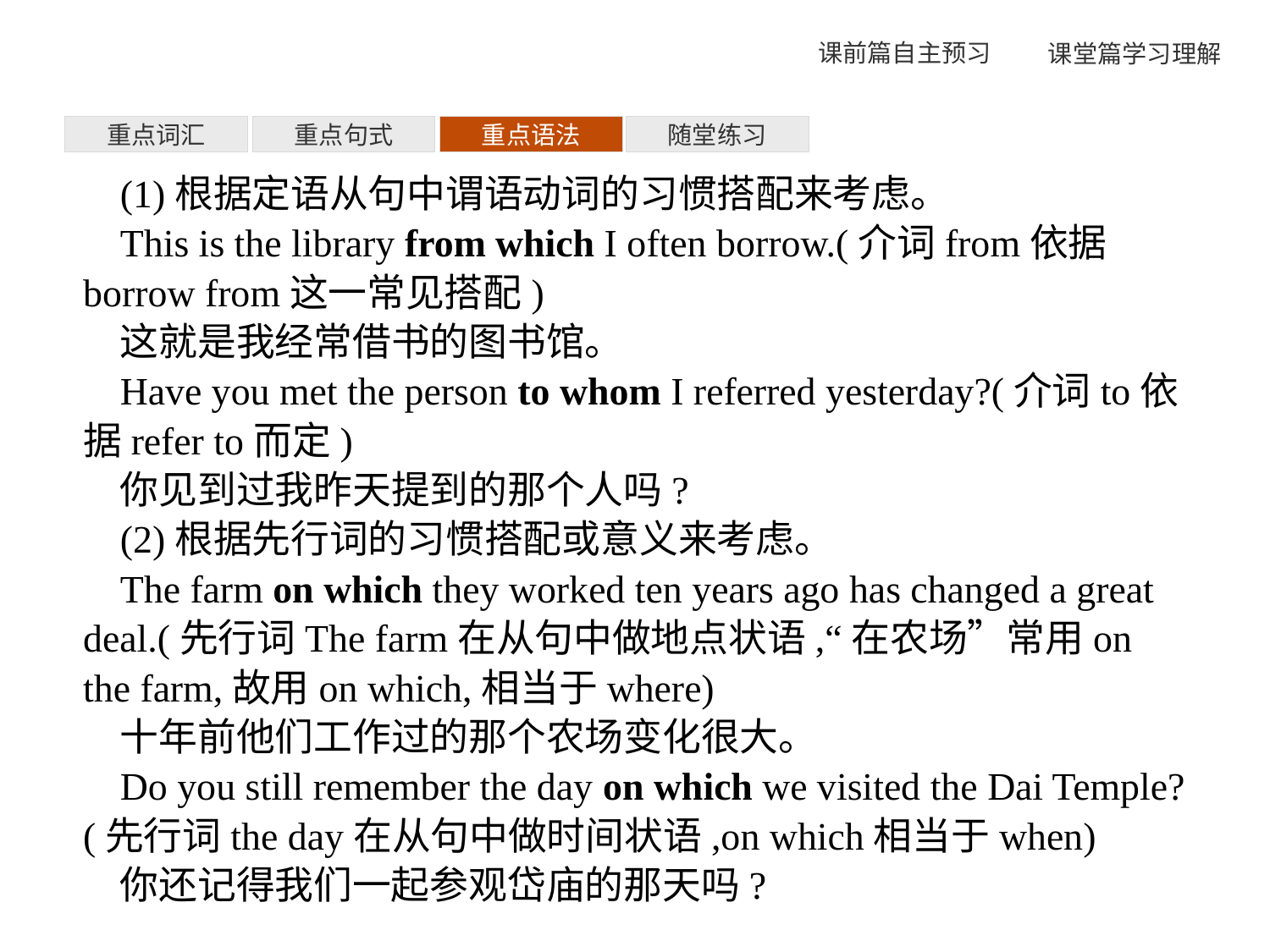

重点词汇
重点句式
重点语法
随堂练习
(1)根据定语从句中谓语动词的习惯搭配来考虑。
This is the library from which I often borrow.(介词from依据borrow from这一常见搭配)
这就是我经常借书的图书馆。
Have you met the person to whom I referred yesterday?(介词to依据refer to而定)
你见到过我昨天提到的那个人吗?
(2)根据先行词的习惯搭配或意义来考虑。
The farm on which they worked ten years ago has changed a great deal.(先行词The farm在从句中做地点状语,“在农场”常用on the farm,故用on which,相当于where)
十年前他们工作过的那个农场变化很大。
Do you still remember the day on which we visited the Dai Temple?(先行词the day在从句中做时间状语,on which相当于when)
你还记得我们一起参观岱庙的那天吗?